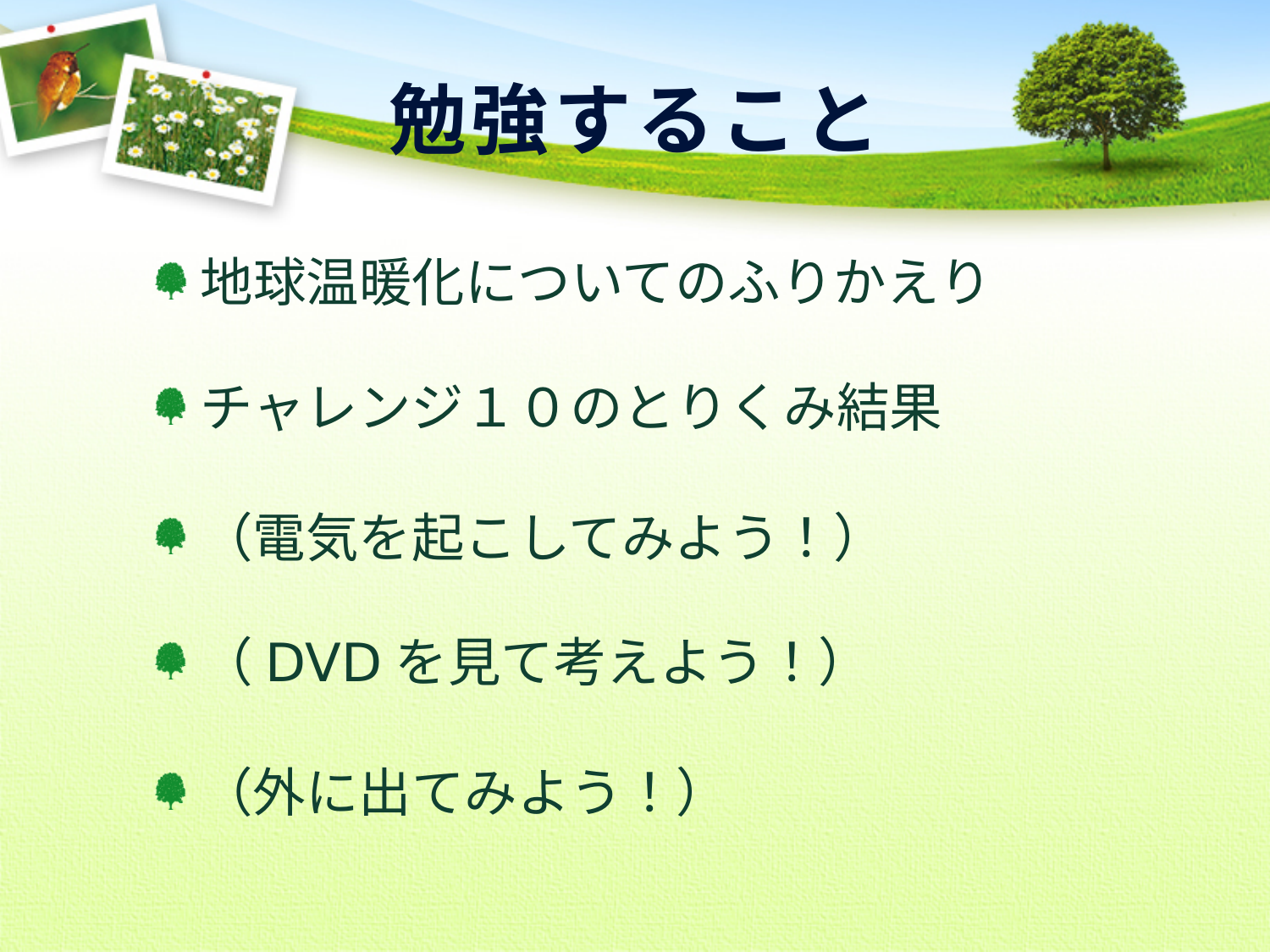

# 勉強すること
地球温暖化についてのふりかえり
チャレンジ１０のとりくみ結果
（電気を起こしてみよう！）
（DVDを見て考えよう！）
（外に出てみよう！）